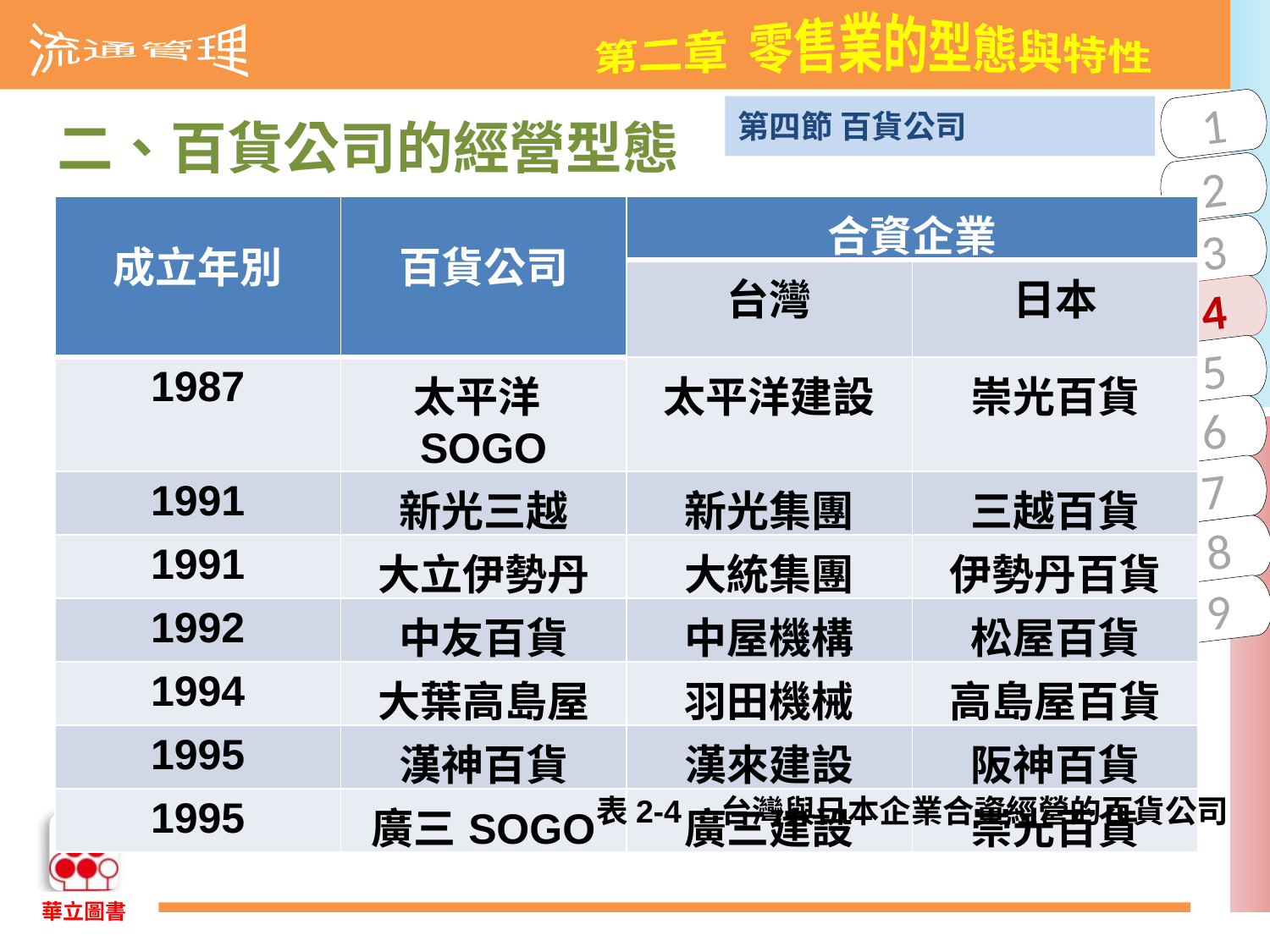

第四節 百貨公司
二、百貨公司的經營型態
| 成立年別 | 百貨公司 | 合資企業 |  |
| --- | --- | --- | --- |
|  |  | 台灣 | 日本 |
| 1987 | 太平洋SOGO | 太平洋建設 | 崇光百貨 |
| 1991 | 新光三越 | 新光集團 | 三越百貨 |
| 1991 | 大立伊勢丹 | 大統集團 | 伊勢丹百貨 |
| 1992 | 中友百貨 | 中屋機構 | 松屋百貨 |
| 1994 | 大葉高島屋 | 羽田機械 | 高島屋百貨 |
| 1995 | 漢神百貨 | 漢來建設 | 阪神百貨 |
| 1995 | 廣三SOGO | 廣三建設 | 崇光百貨 |
表2-4　台灣與日本企業合資經營的百貨公司